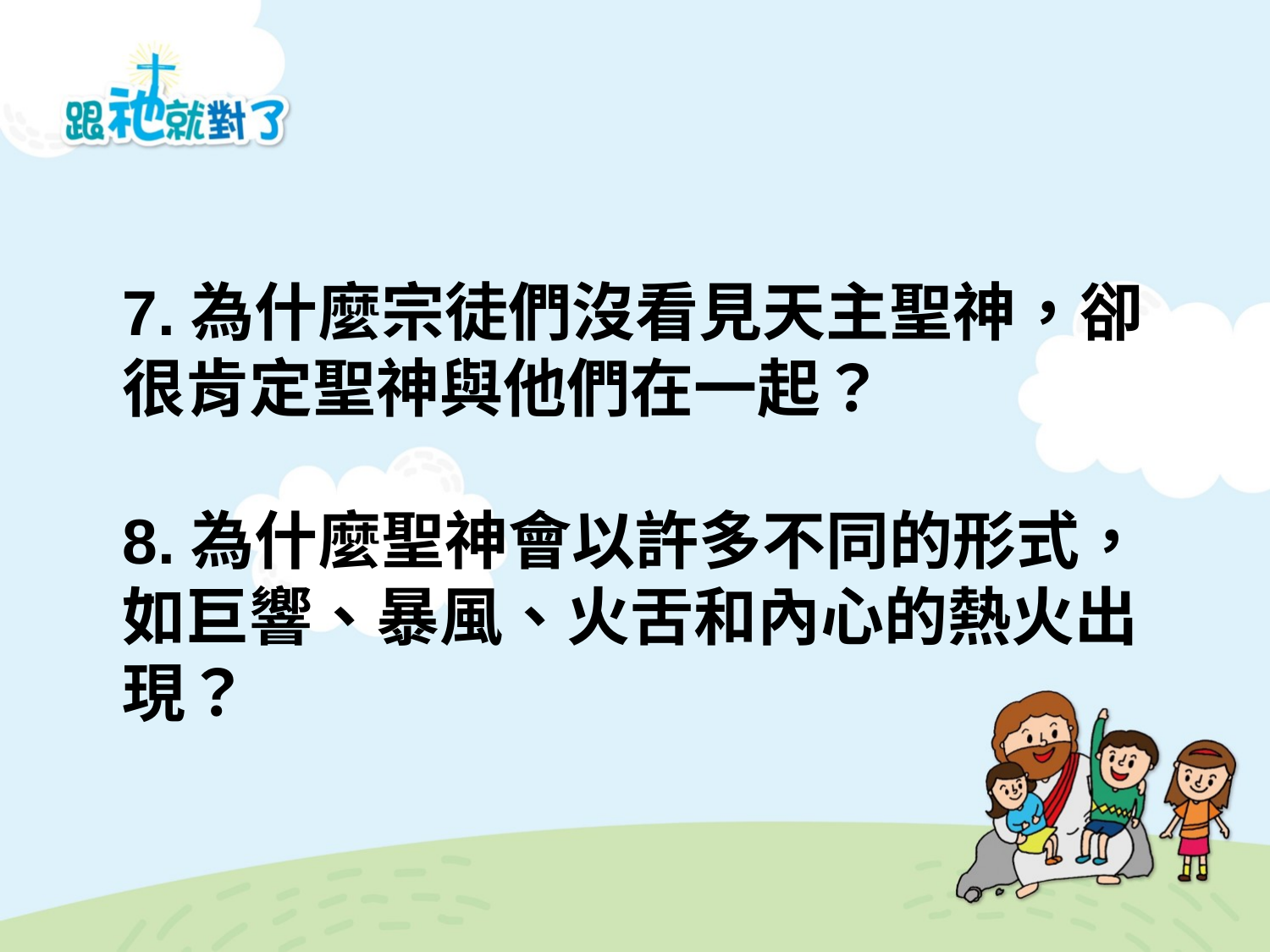

7.為什麼宗徒們沒看見天主聖神，卻很肯定聖神與他們在一起？

8.為什麼聖神會以許多不同的形式，如巨響、暴風、火舌和內心的熱火出現？